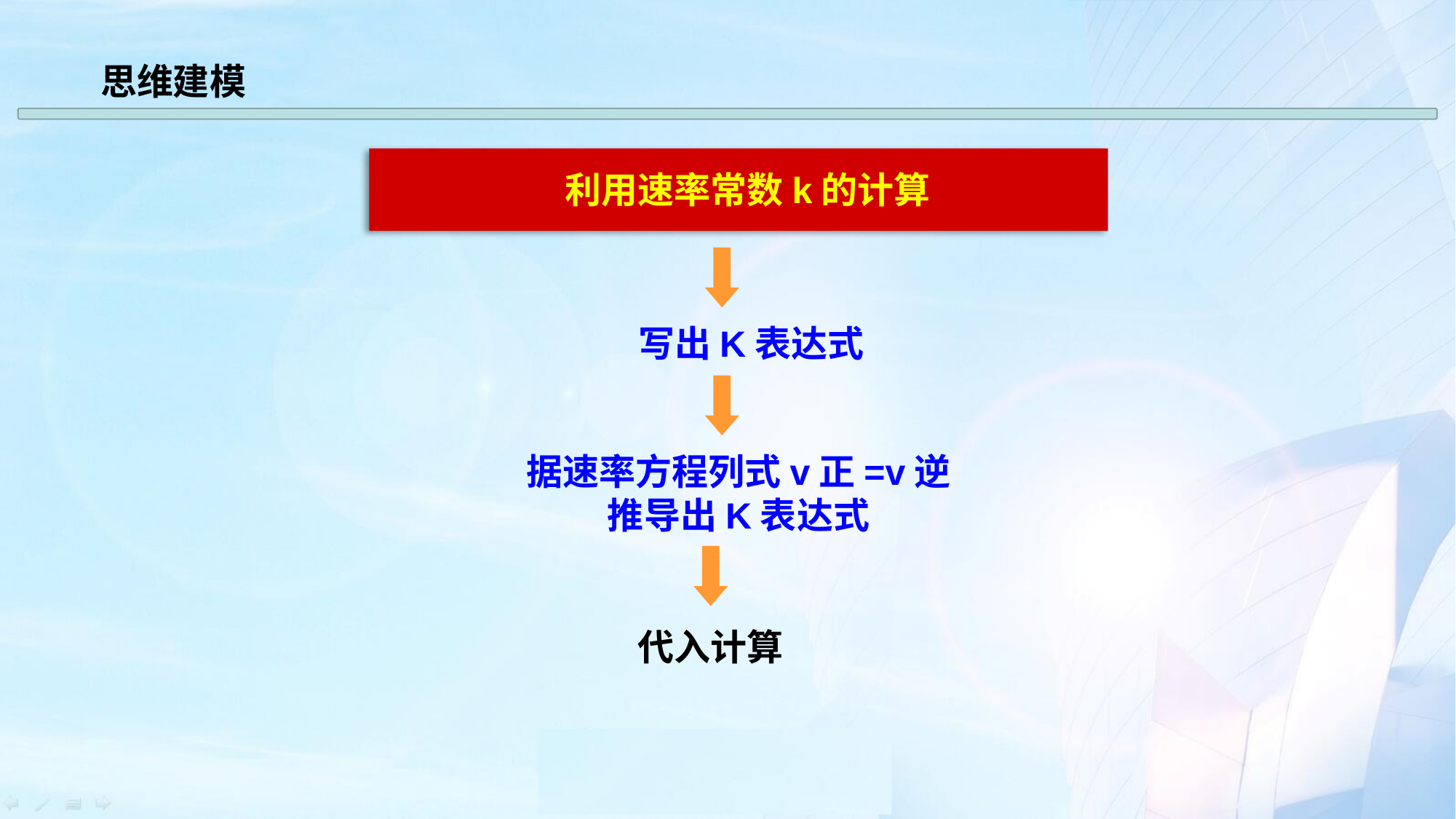

思维建模

利用速率常数k的计算

写出K表达式

据速率方程列式v正=v逆
推导出K表达式

代入计算